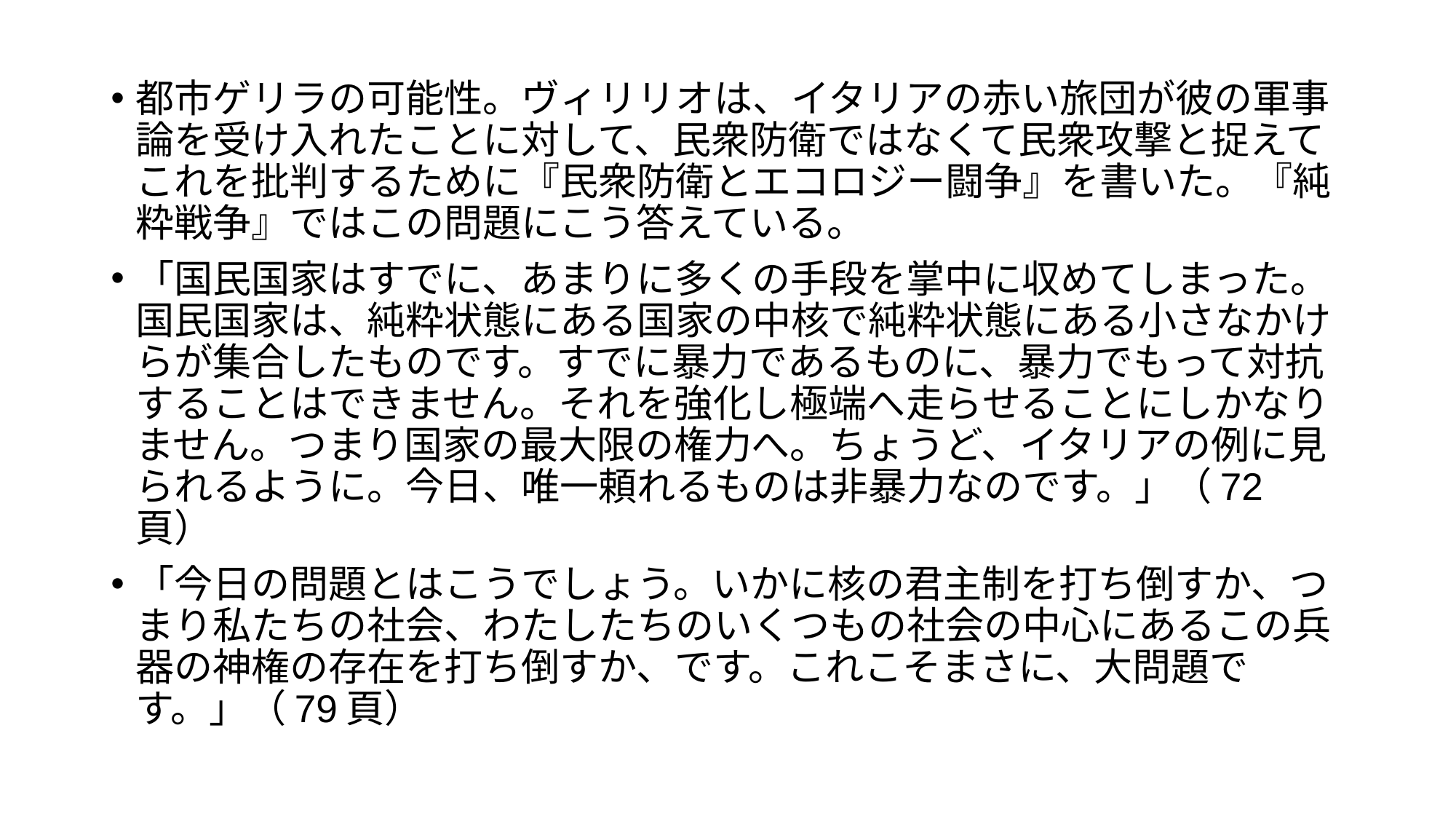

#
都市ゲリラの可能性。ヴィリリオは、イタリアの赤い旅団が彼の軍事論を受け入れたことに対して、民衆防衛ではなくて民衆攻撃と捉えてこれを批判するために『民衆防衛とエコロジー闘争』を書いた。『純粋戦争』ではこの問題にこう答えている。
「国民国家はすでに、あまりに多くの手段を掌中に収めてしまった。国民国家は、純粋状態にある国家の中核で純粋状態にある小さなかけらが集合したものです。すでに暴力であるものに、暴力でもって対抗することはできません。それを強化し極端へ走らせることにしかなりません。つまり国家の最大限の権力へ。ちょうど、イタリアの例に見られるように。今日、唯一頼れるものは非暴力なのです。」（72頁）
「今日の問題とはこうでしょう。いかに核の君主制を打ち倒すか、つまり私たちの社会、わたしたちのいくつもの社会の中心にあるこの兵器の神権の存在を打ち倒すか、です。これこそまさに、大問題です。」（79頁）